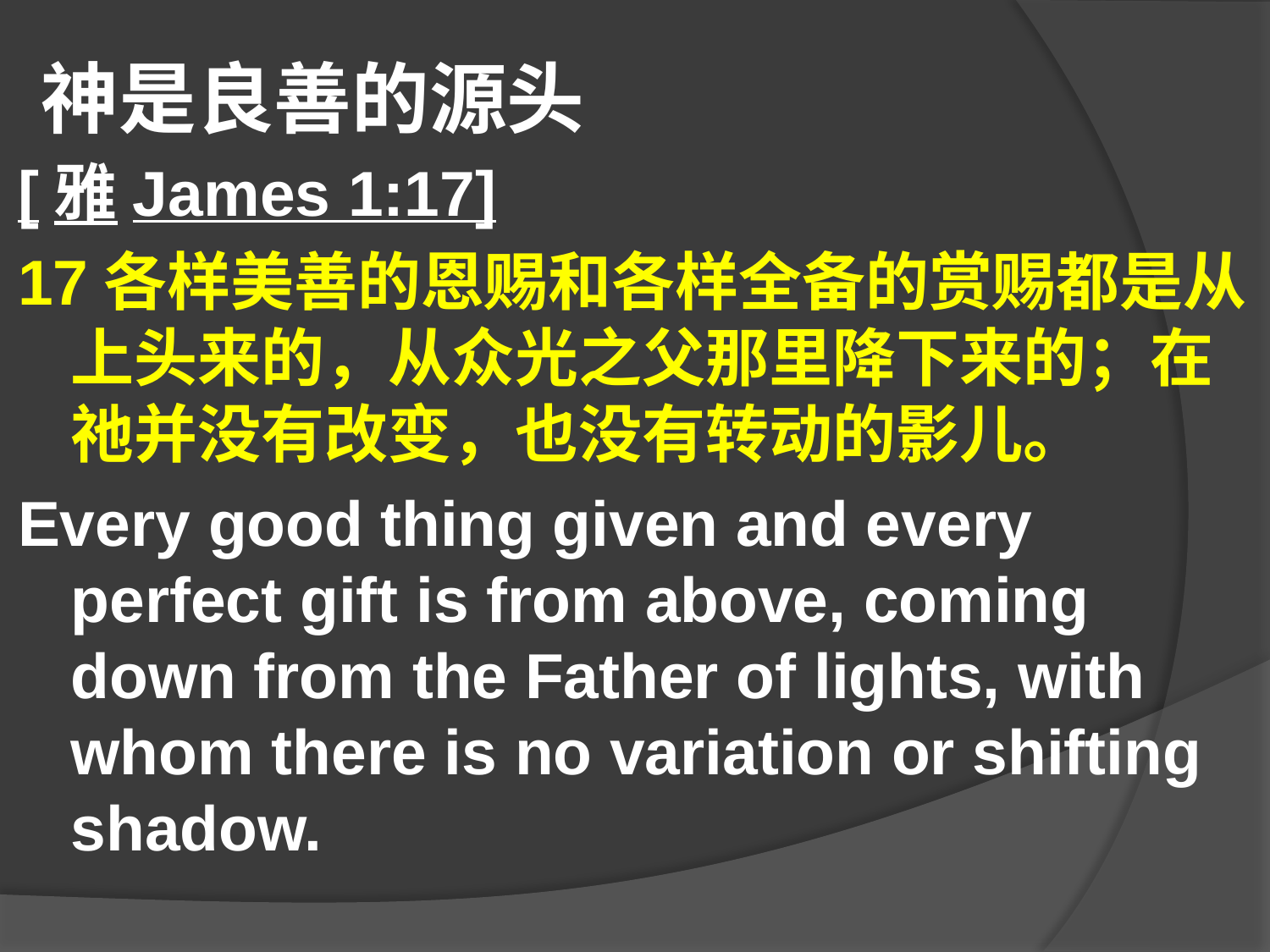

# 神是良善的源头
[雅James 1:17]
17各样美善的恩赐和各样全备的赏赐都是从上头来的，从众光之父那里降下来的；在祂并没有改变，也没有转动的影儿。
Every good thing given and every perfect gift is from above, coming down from the Father of lights, with whom there is no variation or shifting shadow.